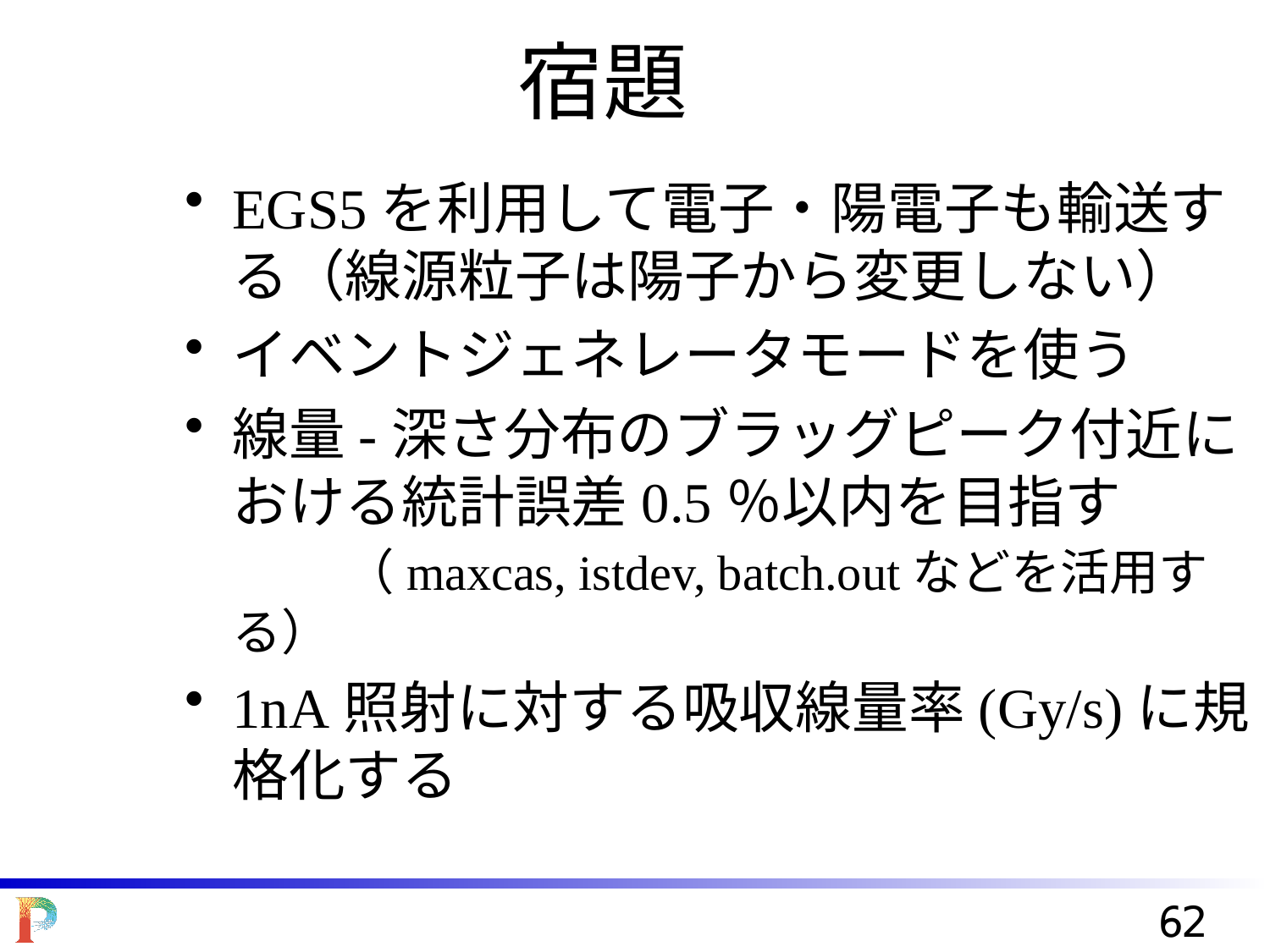

宿題
EGS5を利用して電子・陽電子も輸送する（線源粒子は陽子から変更しない）
イベントジェネレータモードを使う
線量-深さ分布のブラッグピーク付近における統計誤差0.5％以内を目指す　　　　（maxcas, istdev, batch.outなどを活用する）
1nA照射に対する吸収線量率(Gy/s)に規格化する